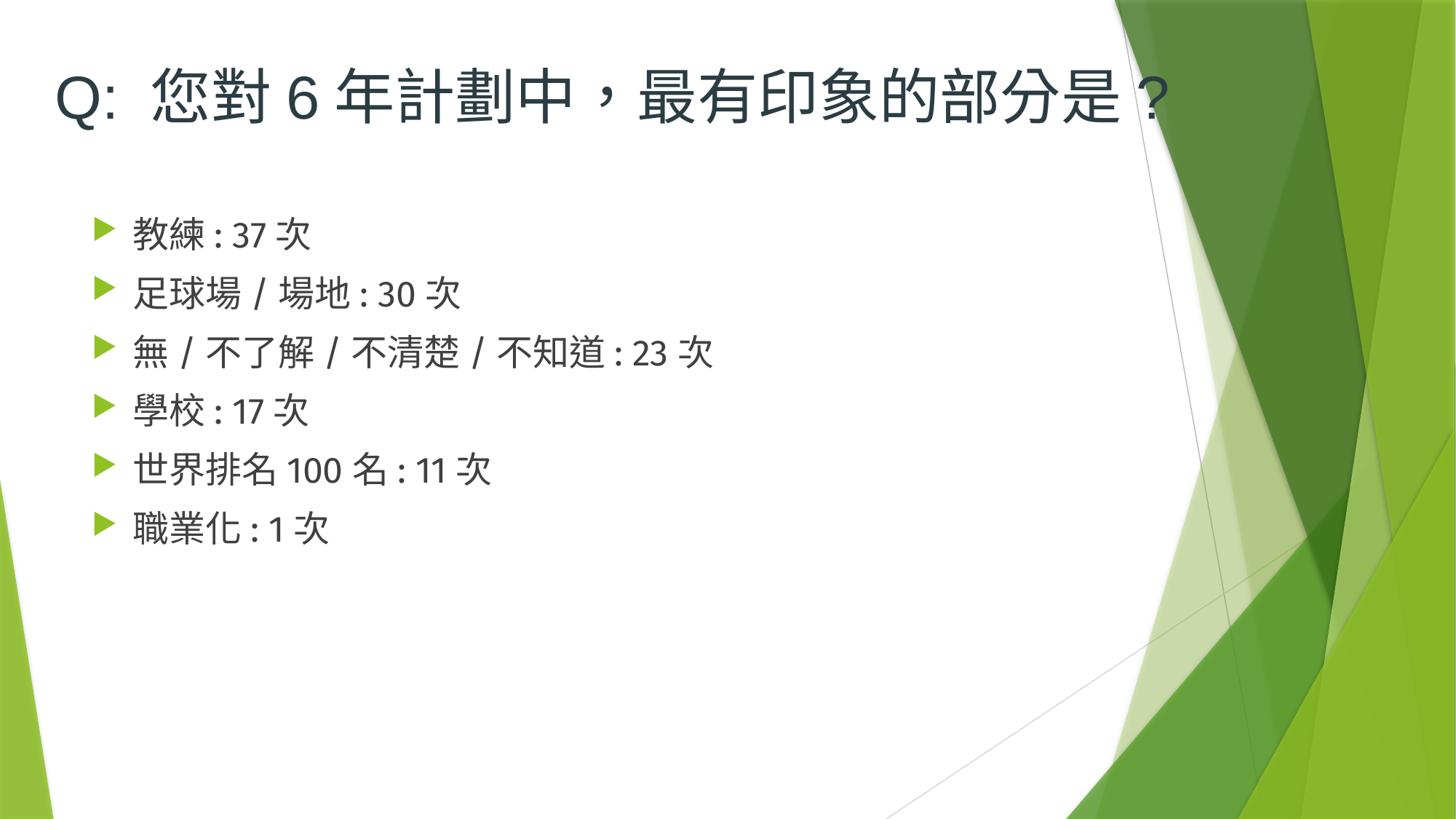

Q: 您對6年計劃中，最有印象的部分是?
教練: 37次
足球場/場地: 30次
無/不了解/不清楚/不知道: 23次
學校: 17次
世界排名100名: 11次
職業化: 1次